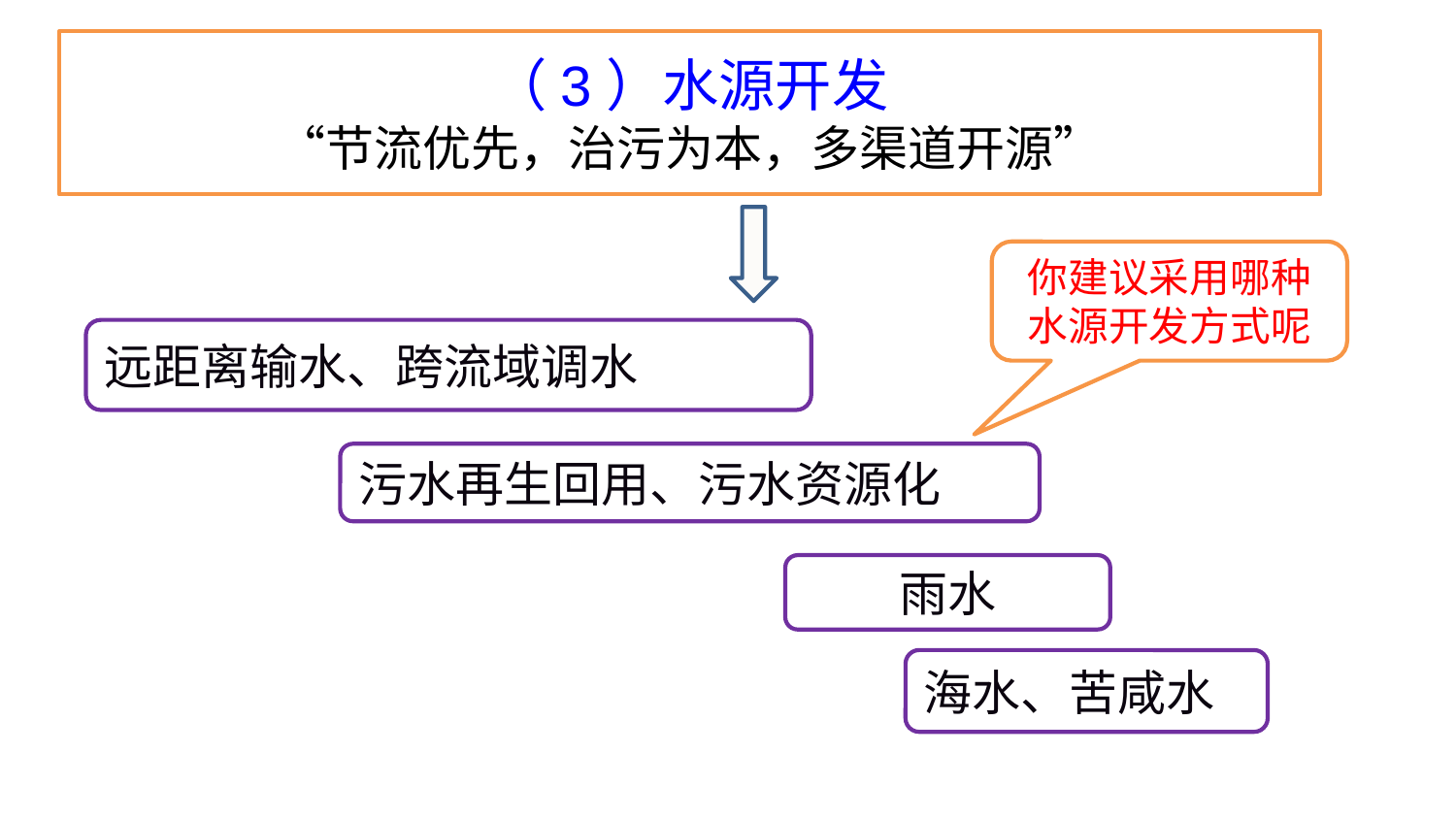

# （3）水源开发 “节流优先，治污为本，多渠道开源”

你建议采用哪种水源开发方式呢
远距离输水、跨流域调水
污水再生回用、污水资源化
雨水
海水、苦咸水